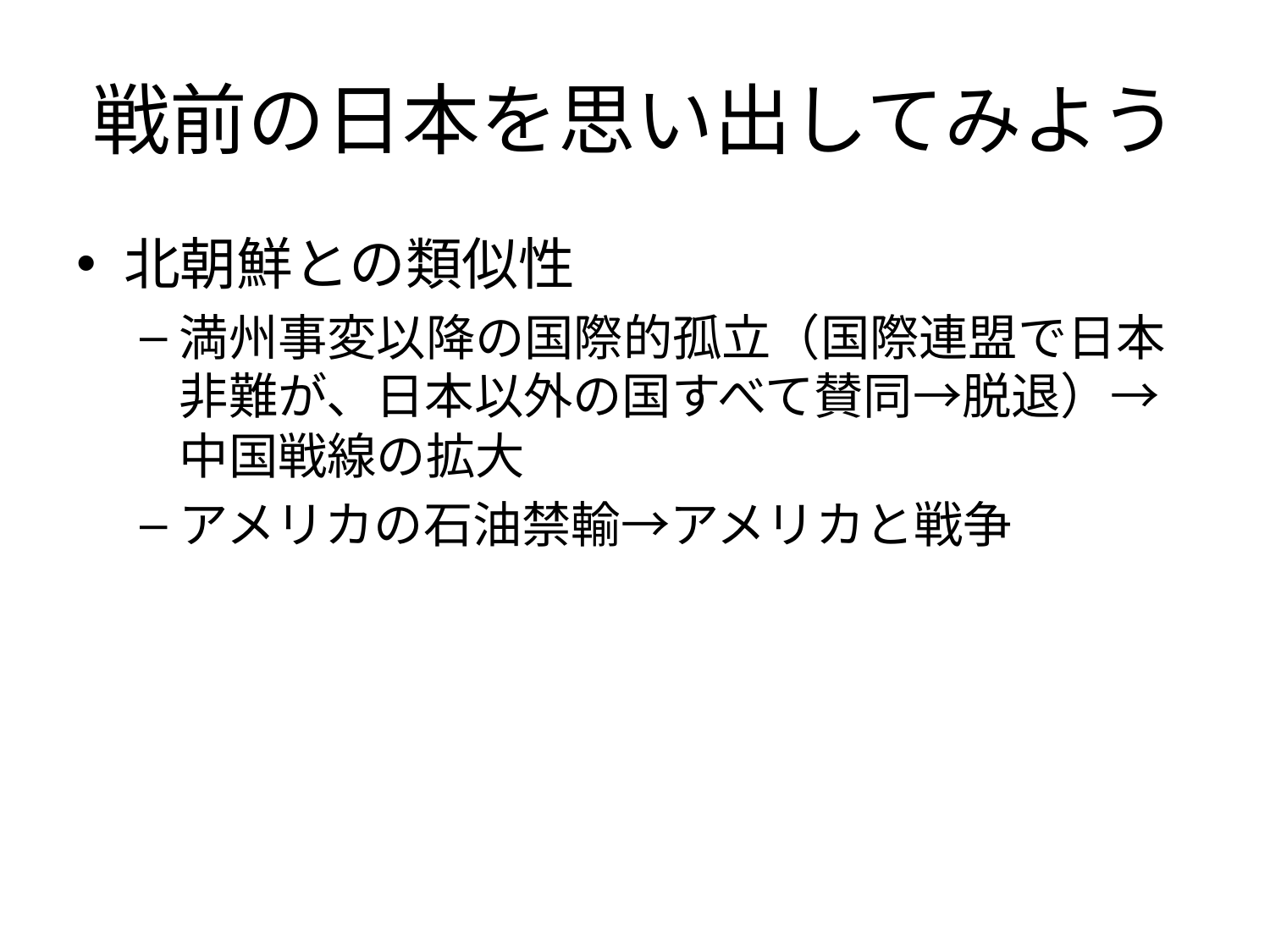

# 戦前の日本を思い出してみよう
北朝鮮との類似性
満州事変以降の国際的孤立（国際連盟で日本非難が、日本以外の国すべて賛同→脱退）→中国戦線の拡大
アメリカの石油禁輸→アメリカと戦争